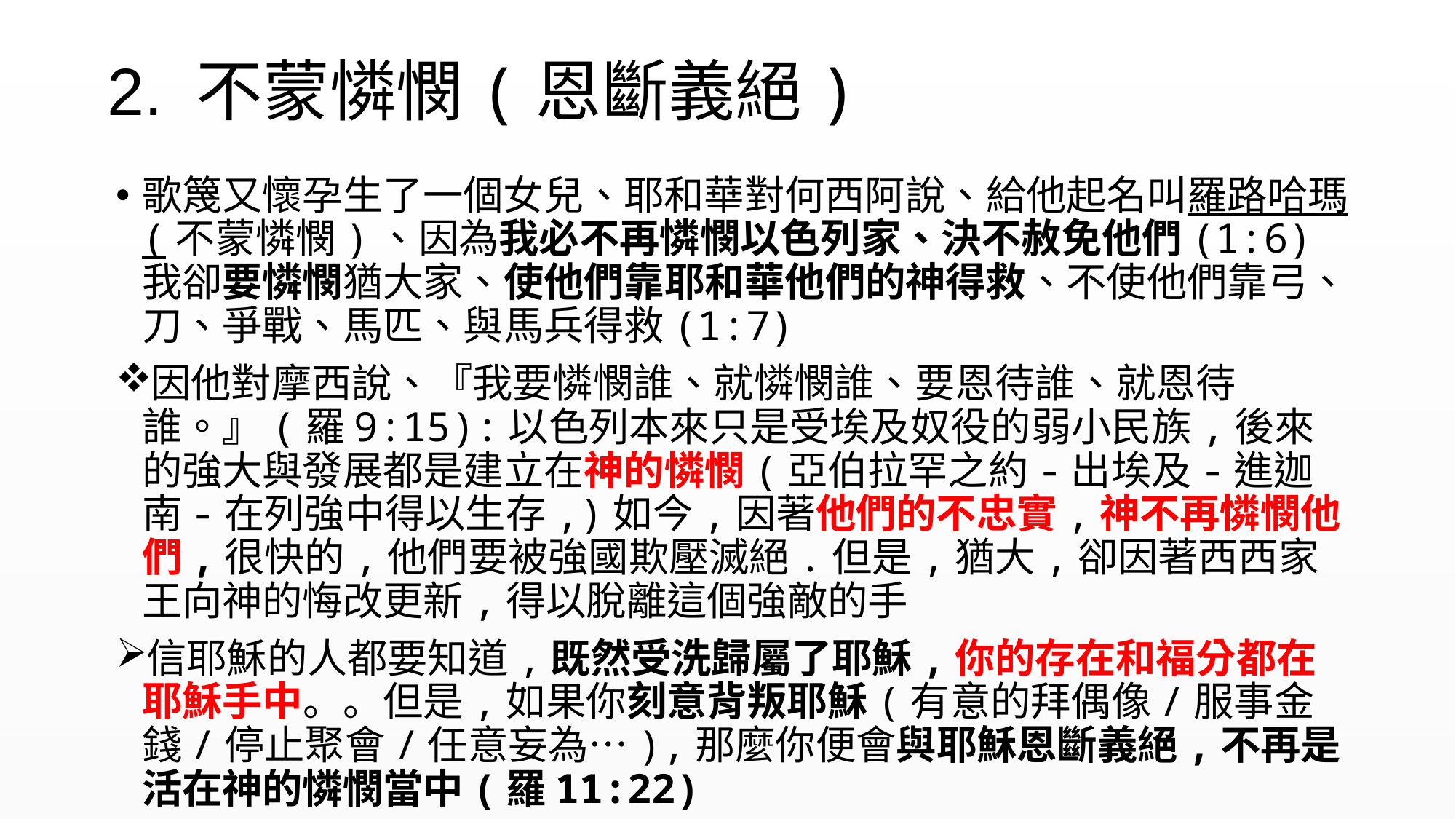

# 不蒙憐憫(恩斷義絕)
歌篾又懷孕生了一個女兒、耶和華對何西阿說、給他起名叫羅路哈瑪(不蒙憐憫)、因為我必不再憐憫以色列家、決不赦免他們(1:6)我卻要憐憫猶大家、使他們靠耶和華他們的神得救、不使他們靠弓、刀、爭戰、馬匹、與馬兵得救(1:7)
因他對摩西說、『我要憐憫誰、就憐憫誰、要恩待誰、就恩待誰。』(羅9:15):以色列本來只是受埃及奴役的弱小民族,後來的強大與發展都是建立在神的憐憫(亞伯拉罕之約-出埃及-進迦南-在列強中得以生存,)如今,因著他們的不忠實,神不再憐憫他們,很快的,他們要被強國欺壓滅絕.但是,猶大,卻因著西西家王向神的悔改更新,得以脫離這個強敵的手
信耶穌的人都要知道,既然受洗歸屬了耶穌,你的存在和福分都在耶穌手中。。但是,如果你刻意背叛耶穌(有意的拜偶像/服事金錢/停止聚會/任意妄為…),那麼你便會與耶穌恩斷義絕,不再是活在神的憐憫當中(羅11:22)